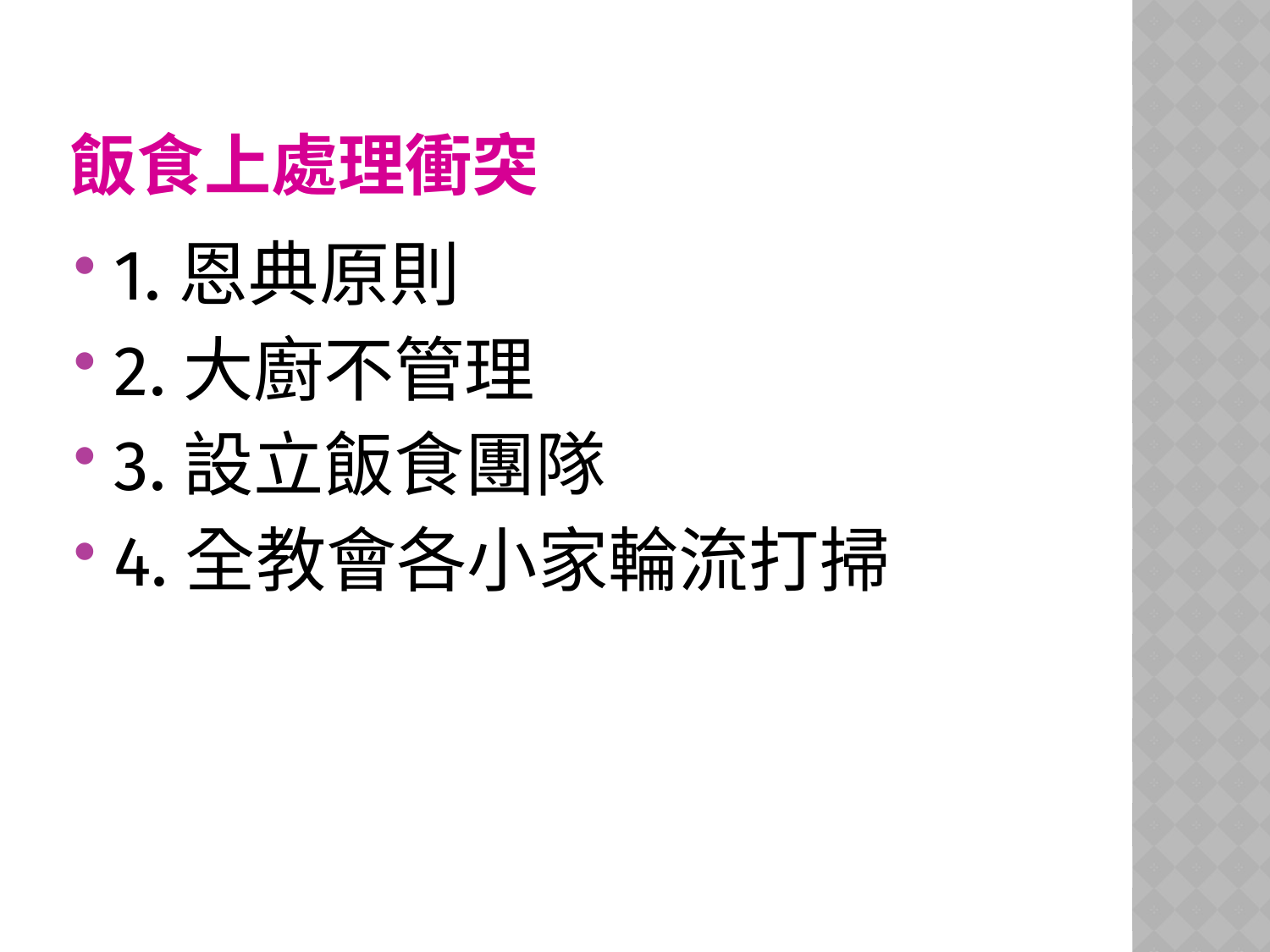

# 飯食上處理衝突
1.恩典原則
2.大廚不管理
3.設立飯食團隊
4.全教會各小家輪流打掃